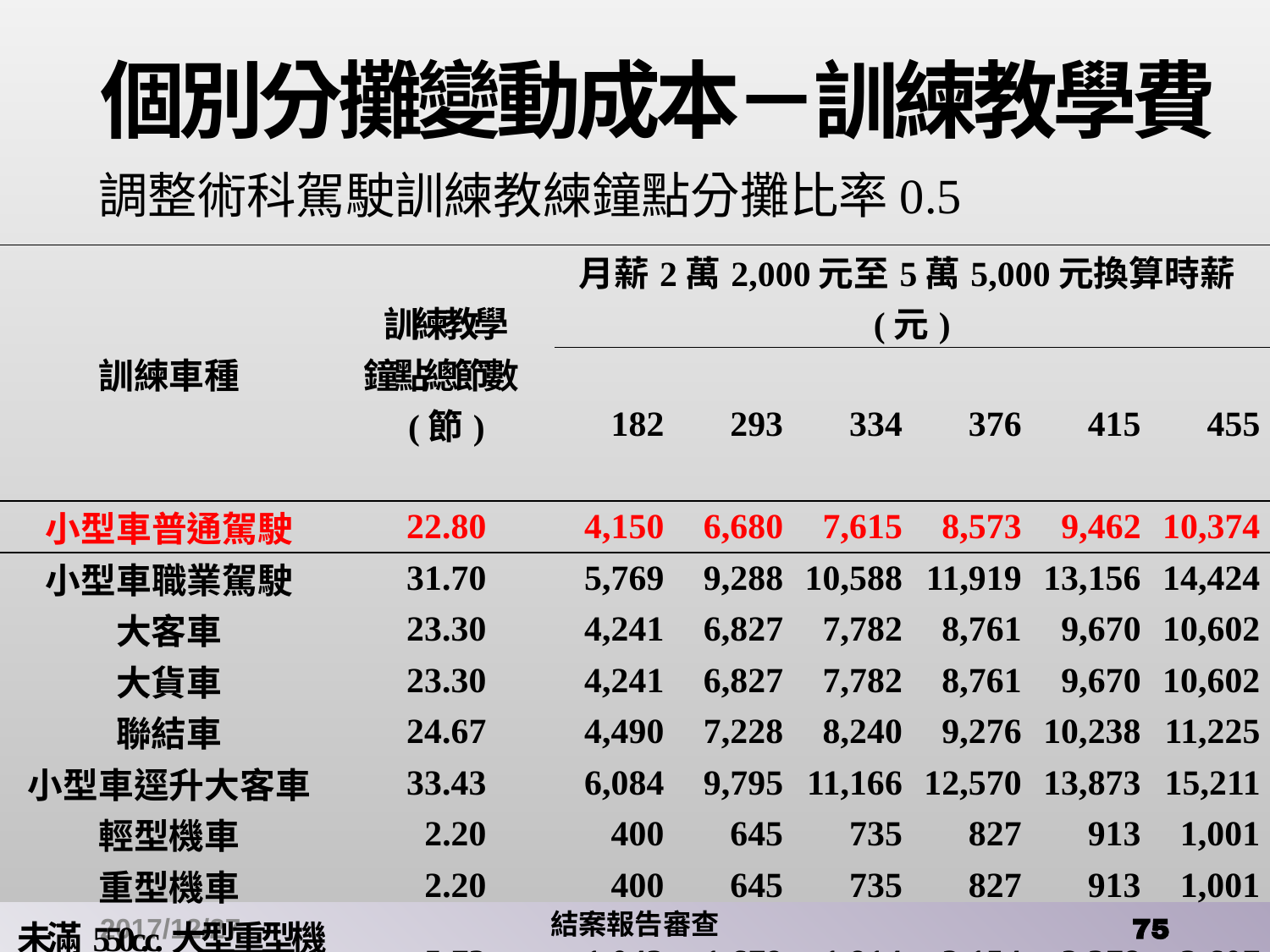

# 個別分攤變動成本－訓練教學費
調整術科駕駛訓練教練鐘點分攤比率0.5
| 訓練車種 | 訓練教學 鐘點總節數(節) | 月薪2萬2,000元至5萬5,000元換算時薪(元) |  |  |  |  |  |
| --- | --- | --- | --- | --- | --- | --- | --- |
|  |  | 182 | 293 | 334 | 376 | 415 | 455 |
| 小型車普通駕駛 | 22.80 | 4,150 | 6,680 | 7,615 | 8,573 | 9,462 | 10,374 |
| 小型車職業駕駛 | 31.70 | 5,769 | 9,288 | 10,588 | 11,919 | 13,156 | 14,424 |
| 大客車 | 23.30 | 4,241 | 6,827 | 7,782 | 8,761 | 9,670 | 10,602 |
| 大貨車 | 23.30 | 4,241 | 6,827 | 7,782 | 8,761 | 9,670 | 10,602 |
| 聯結車 | 24.67 | 4,490 | 7,228 | 8,240 | 9,276 | 10,238 | 11,225 |
| 小型車逕升大客車 | 33.43 | 6,084 | 9,795 | 11,166 | 12,570 | 13,873 | 15,211 |
| 輕型機車 | 2.20 | 400 | 645 | 735 | 827 | 913 | 1,001 |
| 重型機車 | 2.20 | 400 | 645 | 735 | 827 | 913 | 1,001 |
| 未滿550c.c.大型重型機車 | 5.73 | 1,043 | 1,679 | 1,914 | 2,154 | 2,378 | 2,607 |
| 550c.c.以上大型重型機車 | 6.10 | 1,110 | 1,787 | 2,037 | 2,294 | 2,532 | 2,776 |
| 小型車掛附拖車 | 10.13 | 1,844 | 2,968 | 3,383 | 3,809 | 4,204 | 4,609 |
2017/12/27
結案報告審查
75